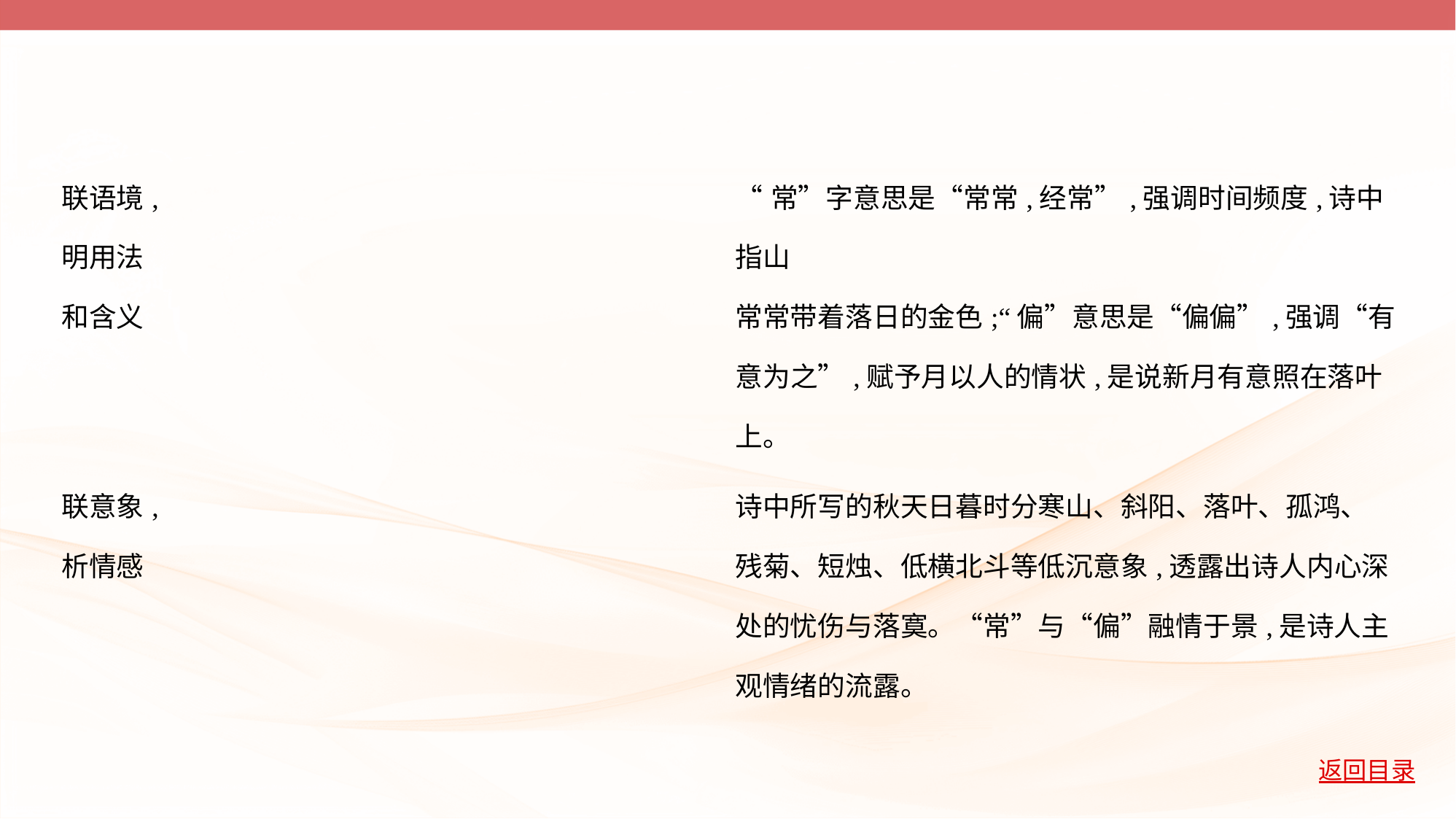

| 联语境, 明用法 和含义 | “常”字意思是“常常,经常”,强调时间频度,诗中指山 常常带着落日的金色;“偏”意思是“偏偏”,强调“有 意为之”,赋予月以人的情状,是说新月有意照在落叶 上。 |
| --- | --- |
| 联意象, 析情感 | 诗中所写的秋天日暮时分寒山、斜阳、落叶、孤鸿、 残菊、短烛、低横北斗等低沉意象,透露出诗人内心深 处的忧伤与落寞。“常”与“偏”融情于景,是诗人主 观情绪的流露。 |